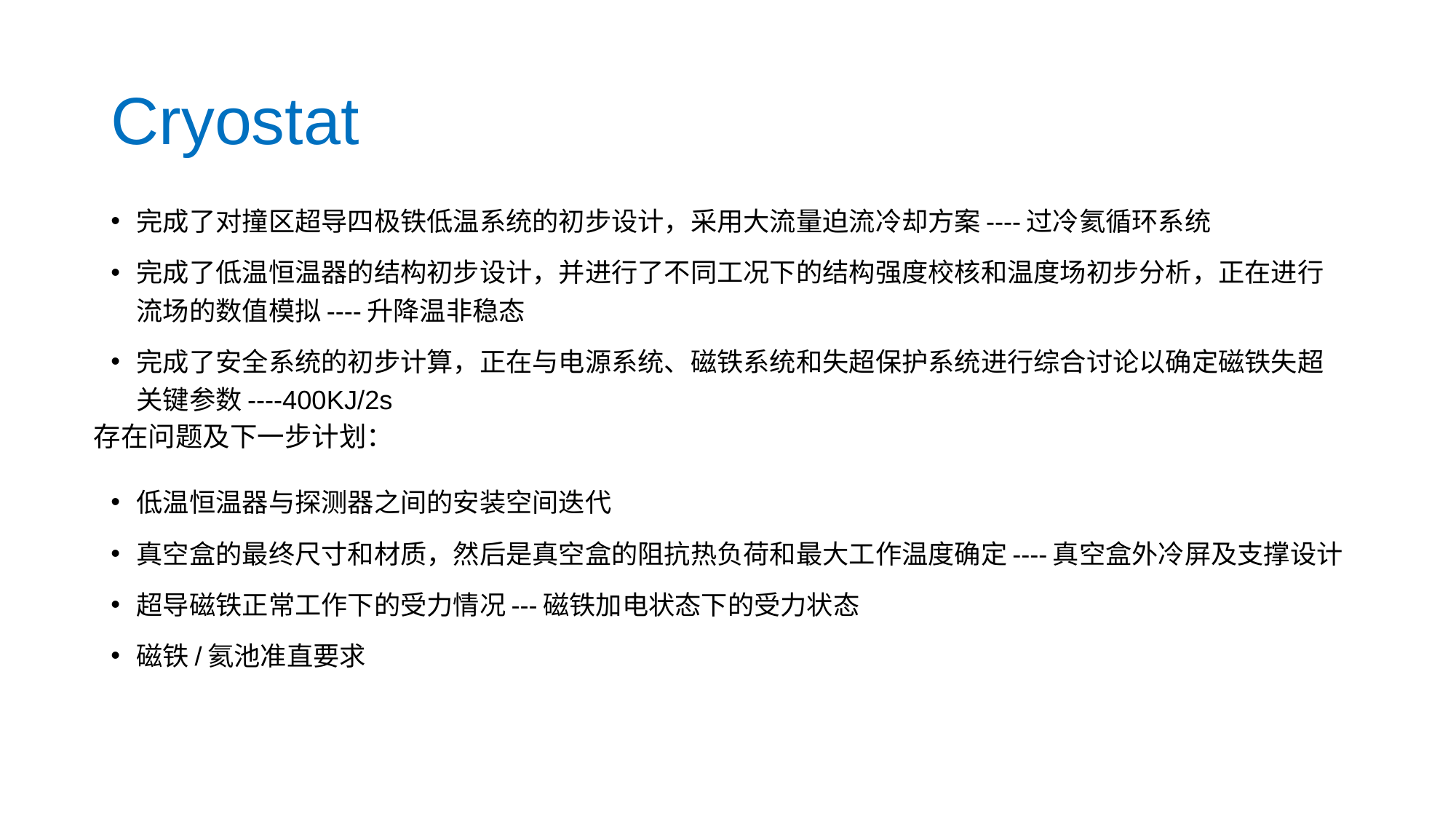

# Cryostat
完成了对撞区超导四极铁低温系统的初步设计，采用大流量迫流冷却方案----过冷氦循环系统
完成了低温恒温器的结构初步设计，并进行了不同工况下的结构强度校核和温度场初步分析，正在进行流场的数值模拟----升降温非稳态
完成了安全系统的初步计算，正在与电源系统、磁铁系统和失超保护系统进行综合讨论以确定磁铁失超关键参数----400KJ/2s

低温恒温器与探测器之间的安装空间迭代
真空盒的最终尺寸和材质，然后是真空盒的阻抗热负荷和最大工作温度确定----真空盒外冷屏及支撑设计
超导磁铁正常工作下的受力情况---磁铁加电状态下的受力状态
磁铁/氦池准直要求

存在问题及下一步计划：